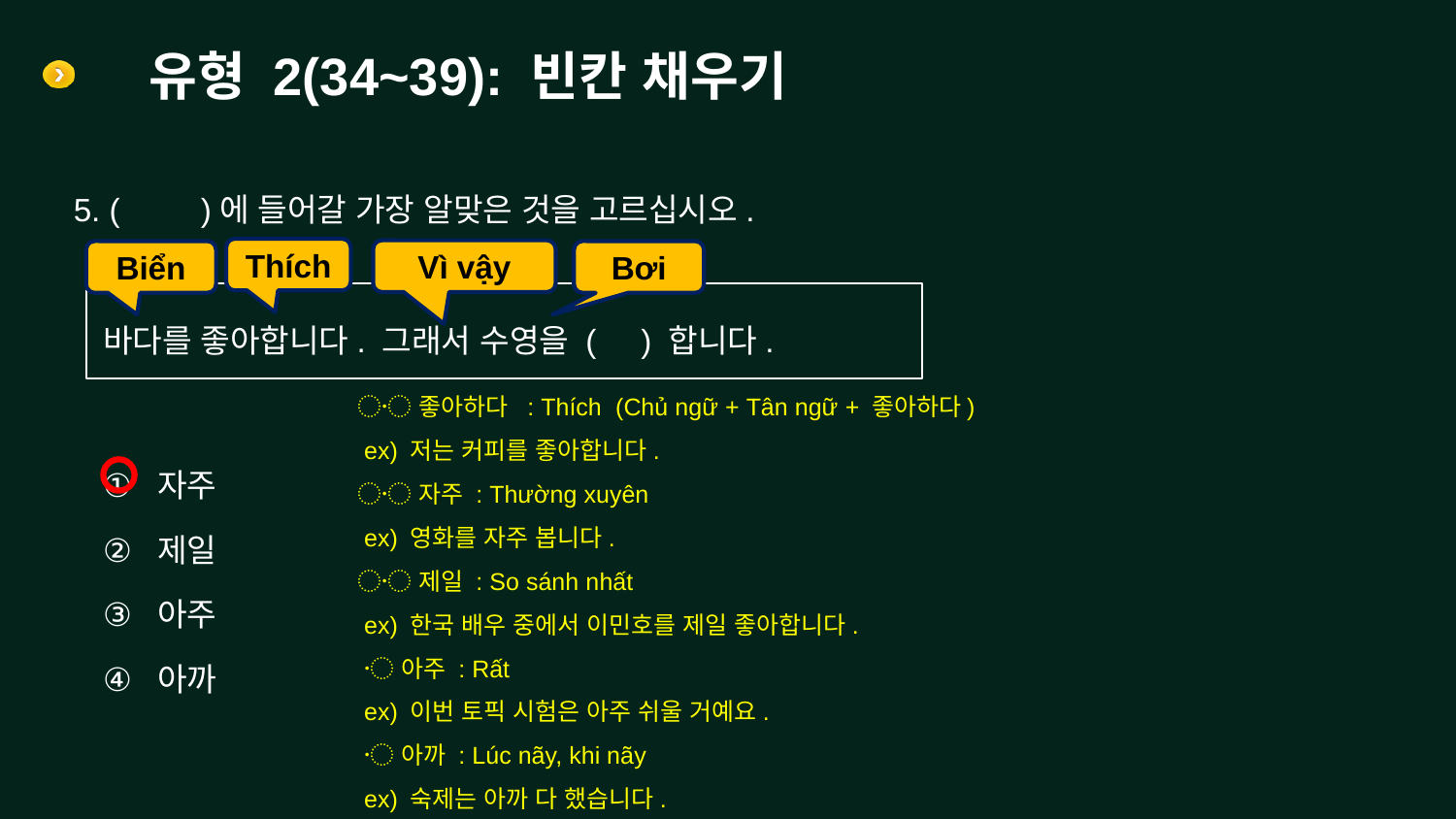

# 유형 2(34~39): 빈칸 채우기
5. (         )에 들어갈 가장 알맞은 것을 고르십시오.
Thích
Vì vậy
Biển
Bơi
바다를 좋아합니다. 그래서 수영을 (     ) 합니다.
〮 좋아하다  : Thích  (Chủ ngữ + Tân ngữ + 좋아하다)
 ex) 저는 커피를 좋아합니다.
〮 자주 : Thường xuyên
 ex) 영화를 자주 봅니다.
〮 제일 : So sánh nhất
 ex) 한국 배우 중에서 이민호를 제일 좋아합니다.
 〮 아주 : Rất
 ex) 이번 토픽 시험은 아주 쉬울 거예요.
 〮 아까 : Lúc nãy, khi nãy
 ex) 숙제는 아까 다 했습니다.
자주
제일
아주
아까